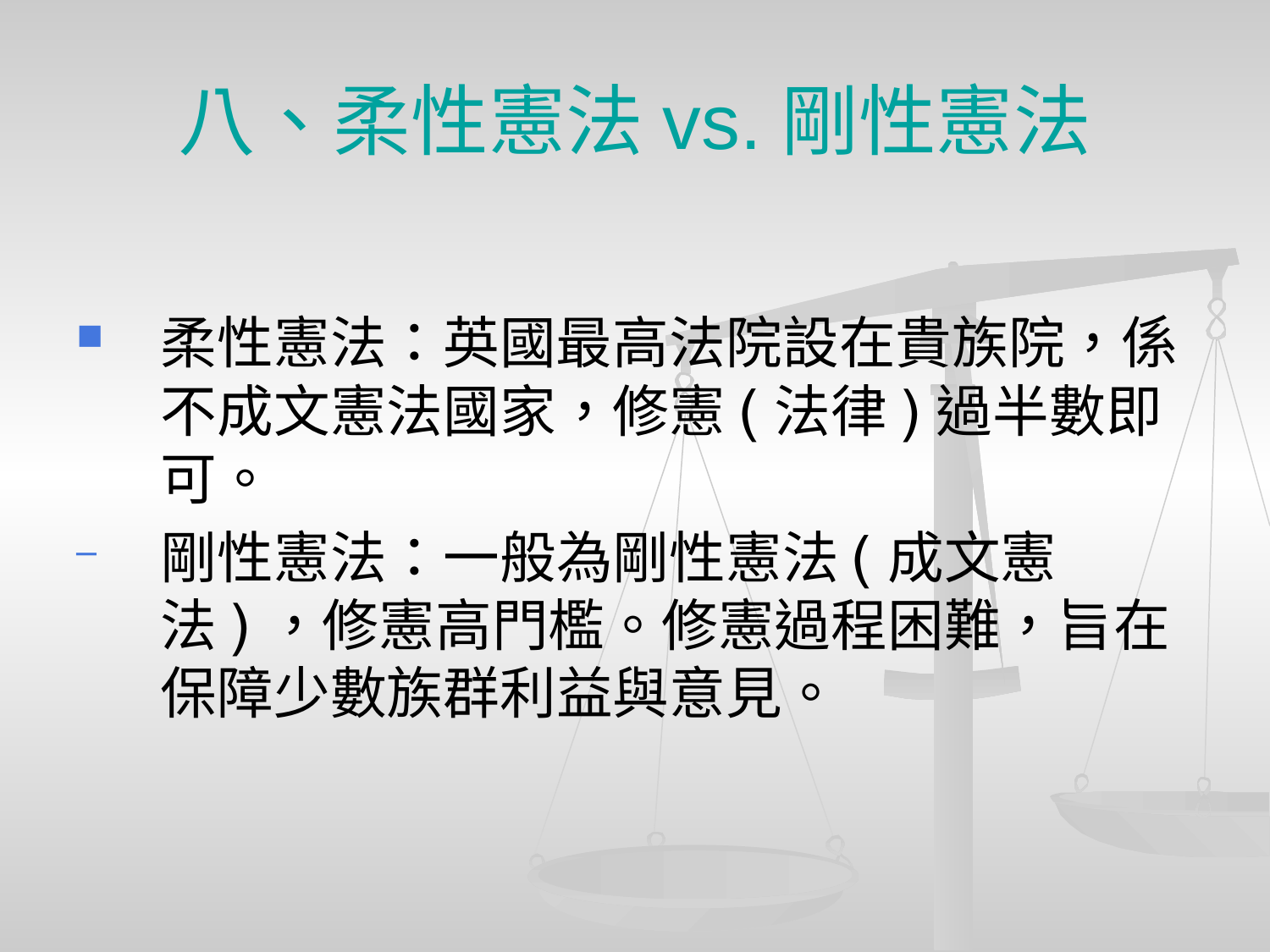

# 八、柔性憲法vs.剛性憲法

柔性憲法：英國最高法院設在貴族院，係不成文憲法國家，修憲(法律)過半數即可。
剛性憲法：一般為剛性憲法(成文憲法)，修憲高門檻。修憲過程困難，旨在保障少數族群利益與意見。